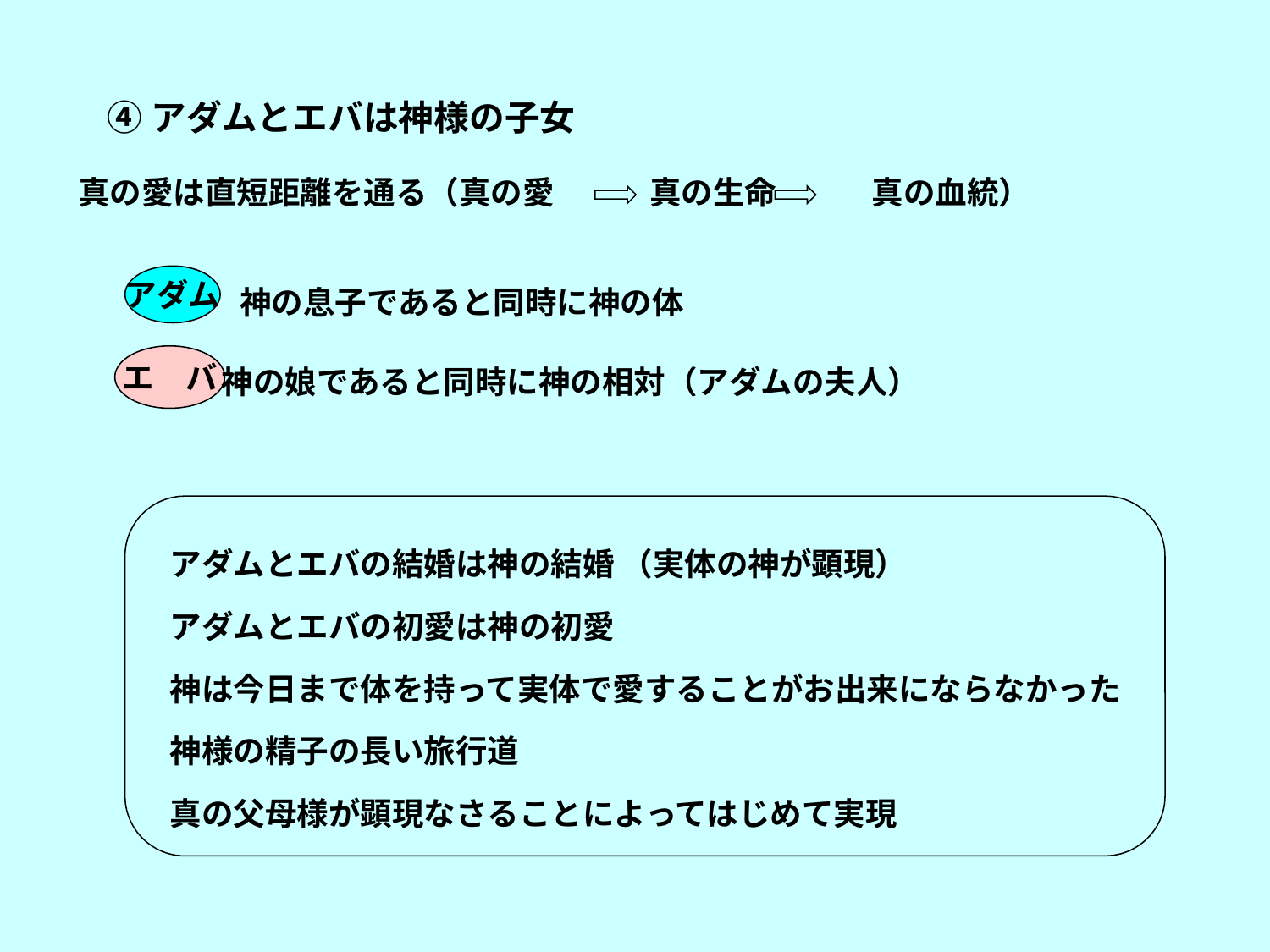

④アダムとエバは神様の子女
真の愛は直短距離を通る（真の愛　　　真の生命　　　真の血統）

アダム
神の息子であると同時に神の体
エ　バ
神の娘であると同時に神の相対（アダムの夫人）
 アダムとエバの結婚は神の結婚 （実体の神が顕現）
 アダムとエバの初愛は神の初愛
 神は今日まで体を持って実体で愛することがお出来にならなかった
 神様の精子の長い旅行道
 真の父母様が顕現なさることによってはじめて実現